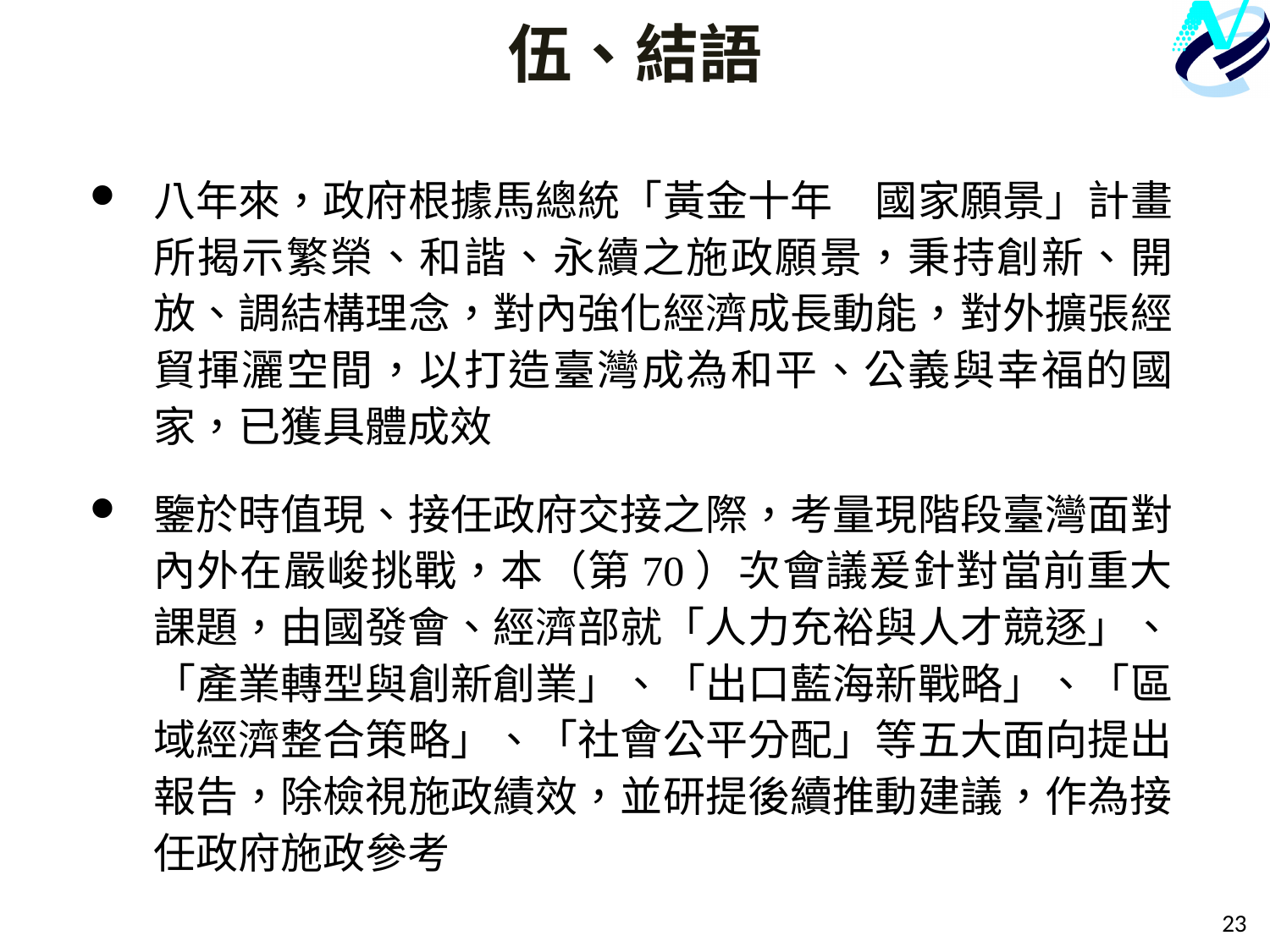

伍、結語
八年來，政府根據馬總統「黃金十年　國家願景」計畫所揭示繁榮、和諧、永續之施政願景，秉持創新、開放、調結構理念，對內強化經濟成長動能，對外擴張經貿揮灑空間，以打造臺灣成為和平、公義與幸福的國家，已獲具體成效
鑒於時值現、接任政府交接之際，考量現階段臺灣面對內外在嚴峻挑戰，本（第70）次會議爰針對當前重大課題，由國發會、經濟部就「人力充裕與人才競逐」、「產業轉型與創新創業」、「出口藍海新戰略」、「區域經濟整合策略」、「社會公平分配」等五大面向提出報告，除檢視施政績效，並研提後續推動建議，作為接任政府施政參考